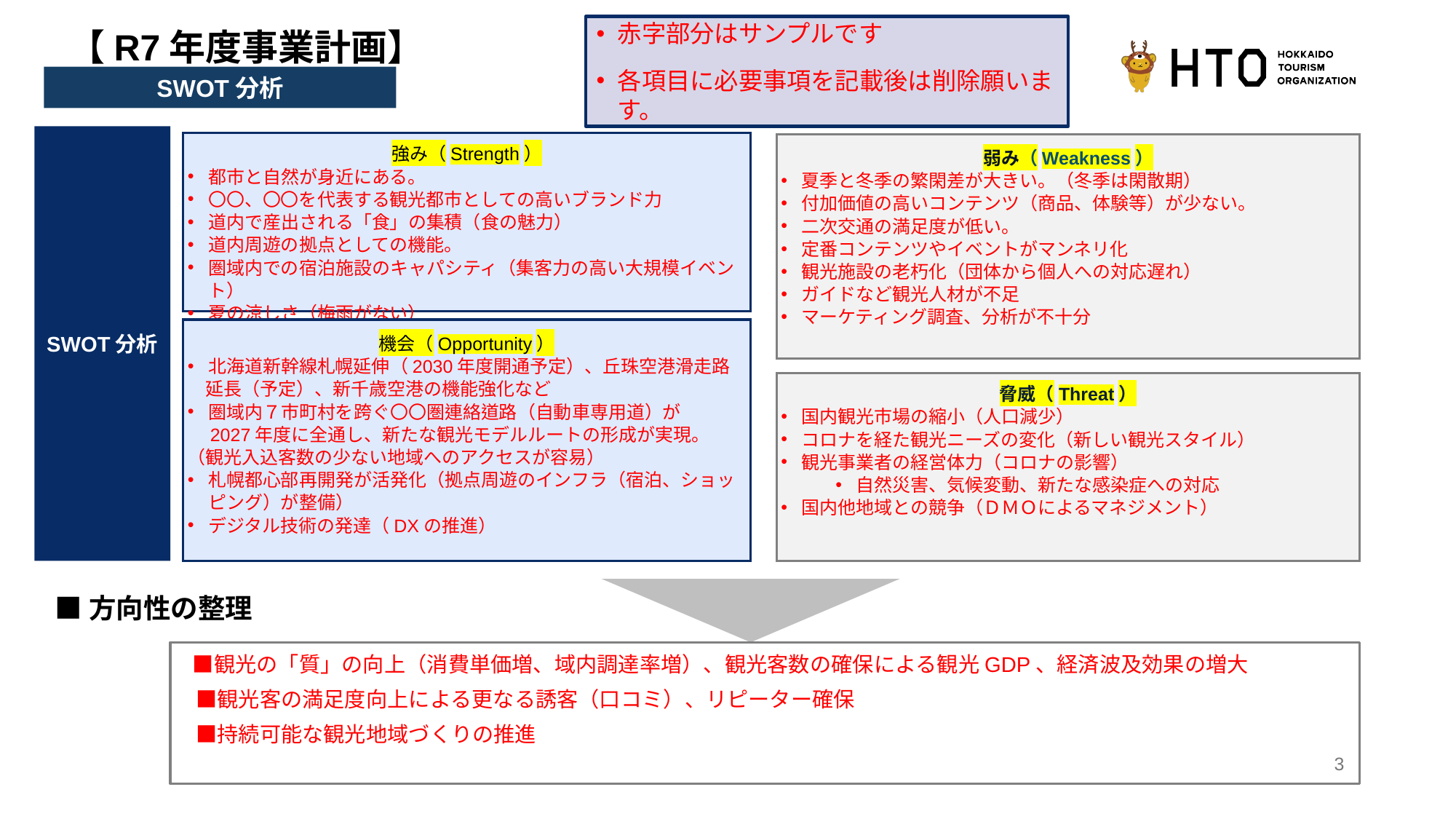

赤字部分はサンプルです
各項目に必要事項を記載後は削除願います。
# 【R7年度事業計画】
SWOT分析
SWOT分析
強み（Strength）
都市と自然が身近にある。
〇〇、〇〇を代表する観光都市としての高いブランド力
道内で産出される「食」の集積（食の魅力）
道内周遊の拠点としての機能。
圏域内での宿泊施設のキャパシティ（集客力の高い大規模イベント）
夏の涼しさ（梅雨がない）
弱み（Weakness）
夏季と冬季の繁閑差が大きい。（冬季は閑散期）
付加価値の高いコンテンツ（商品、体験等）が少ない。
二次交通の満足度が低い。
定番コンテンツやイベントがマンネリ化
観光施設の老朽化（団体から個人への対応遅れ）
ガイドなど観光人材が不足
マーケティング調査、分析が不十分
機会（Opportunity）
北海道新幹線札幌延伸（2030年度開通予定）、丘珠空港滑走路
　延長（予定）、新千歳空港の機能強化など
圏域内７市町村を跨ぐ〇〇圏連絡道路（自動車専用道）が
　2027年度に全通し、新たな観光モデルルートの形成が実現。
（観光入込客数の少ない地域へのアクセスが容易）
札幌都心部再開発が活発化（拠点周遊のインフラ（宿泊、ショッピング）が整備）
デジタル技術の発達（DXの推進）
脅威（Threat）
国内観光市場の縮小（人口減少）
コロナを経た観光ニーズの変化（新しい観光スタイル）
観光事業者の経営体力（コロナの影響）
自然災害、気候変動、新たな感染症への対応
国内他地域との競争（ＤＭＯによるマネジメント）

■方向性の整理

　■観光の「質」の向上（消費単価増、域内調達率増）、観光客数の確保による観光GDP、経済波及効果の増大
　■観光客の満足度向上による更なる誘客（口コミ）、リピーター確保
　■持続可能な観光地域づくりの推進
3